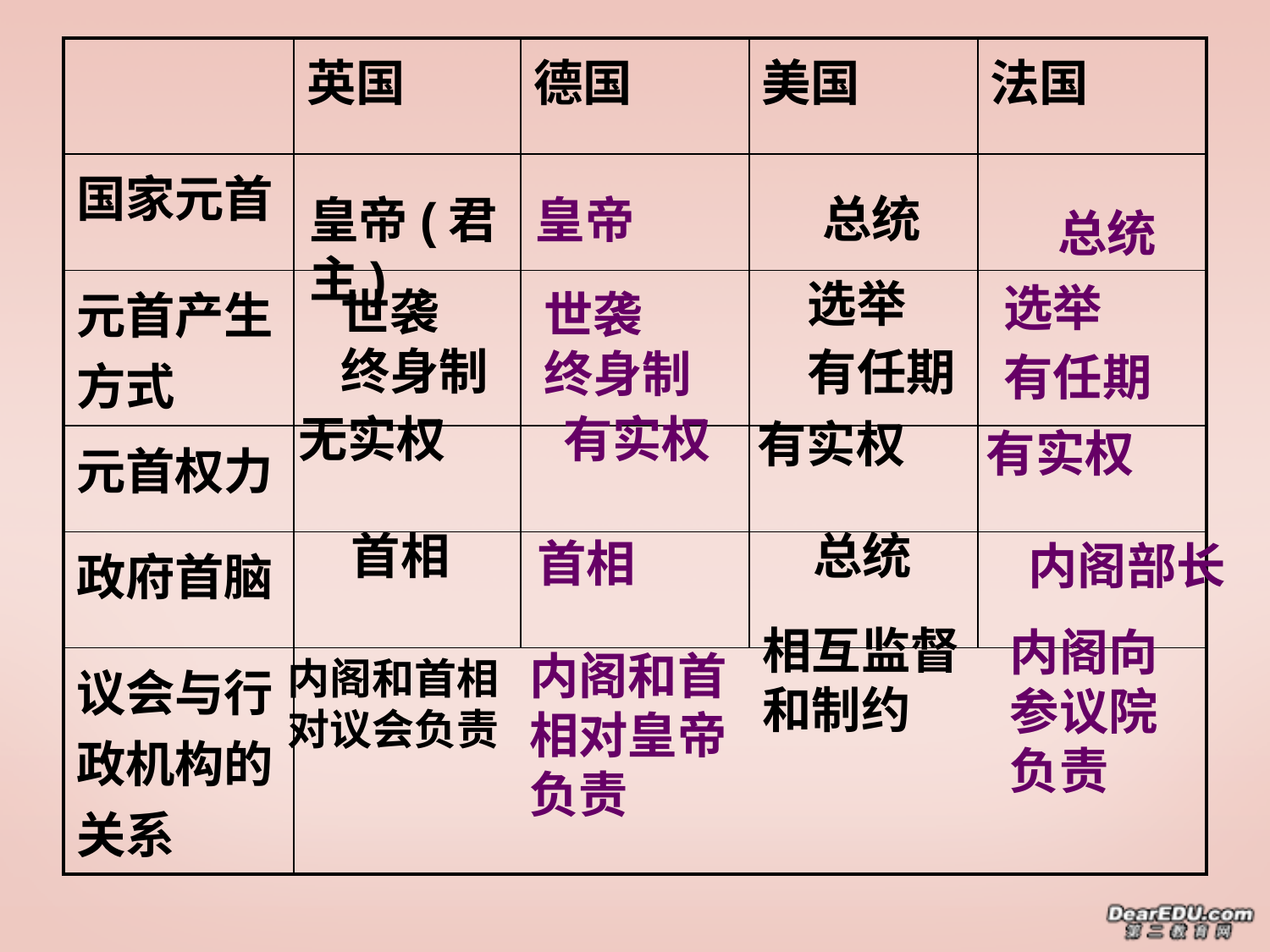

|  | 英国 | 德国 | 美国 | 法国 |
| --- | --- | --- | --- | --- |
| 国家元首 |  |  |  |  |
| 元首产生方式 |  |  |  |  |
| 元首权力 |  |  |  |  |
| 政府首脑 |  |  |  |  |
| 议会与行政机构的关系 |  |  |  |  |
总统
皇帝(君主)
皇帝
总统
选举
有任期
选举
有任期
世袭
终身制
世袭
终身制
无实权
有实权
有实权
有实权
首相
总统
首相
内阁部长
相互监督和制约
内阁向参议院负责
内阁和首相对皇帝负责
内阁和首相对议会负责